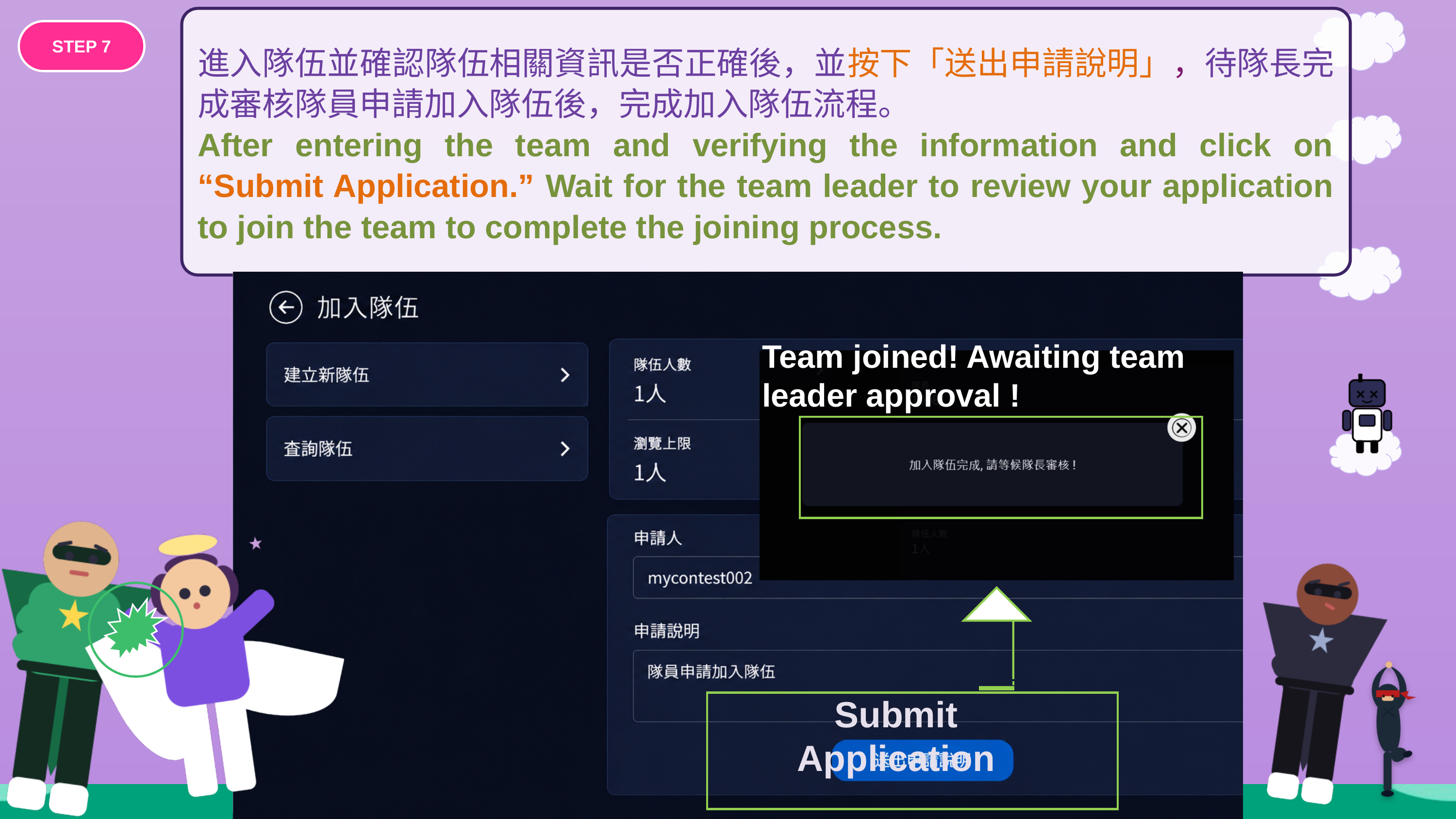

STEP 7
進入隊伍並確認隊伍相關資訊是否正確後，並按下「送出申請說明」，待隊長完成審核隊員申請加入隊伍後，完成加入隊伍流程。
After entering the team and verifying the information and click on “Submit Application.” Wait for the team leader to review your application to join the team to complete the joining process.

Team joined! Awaiting team leader approval !

Submit Application